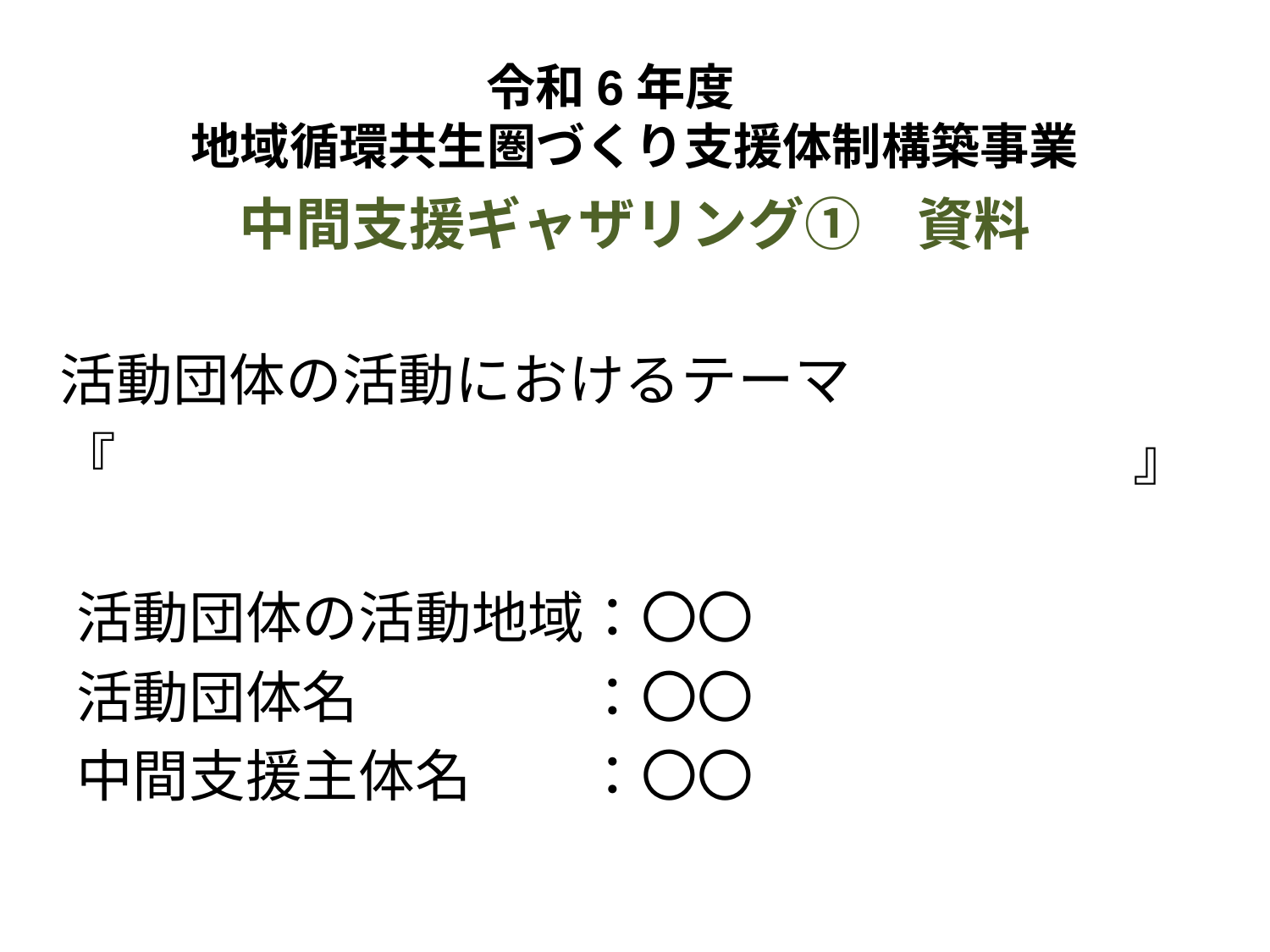

令和6年度
地域循環共生圏づくり支援体制構築事業
中間支援ギャザリング①　資料
活動団体の活動におけるテーマ
『　　　　　　　　　　　　　　　　　　』
活動団体の活動地域：〇〇
活動団体名　　　　：〇〇
中間支援主体名　　：〇〇